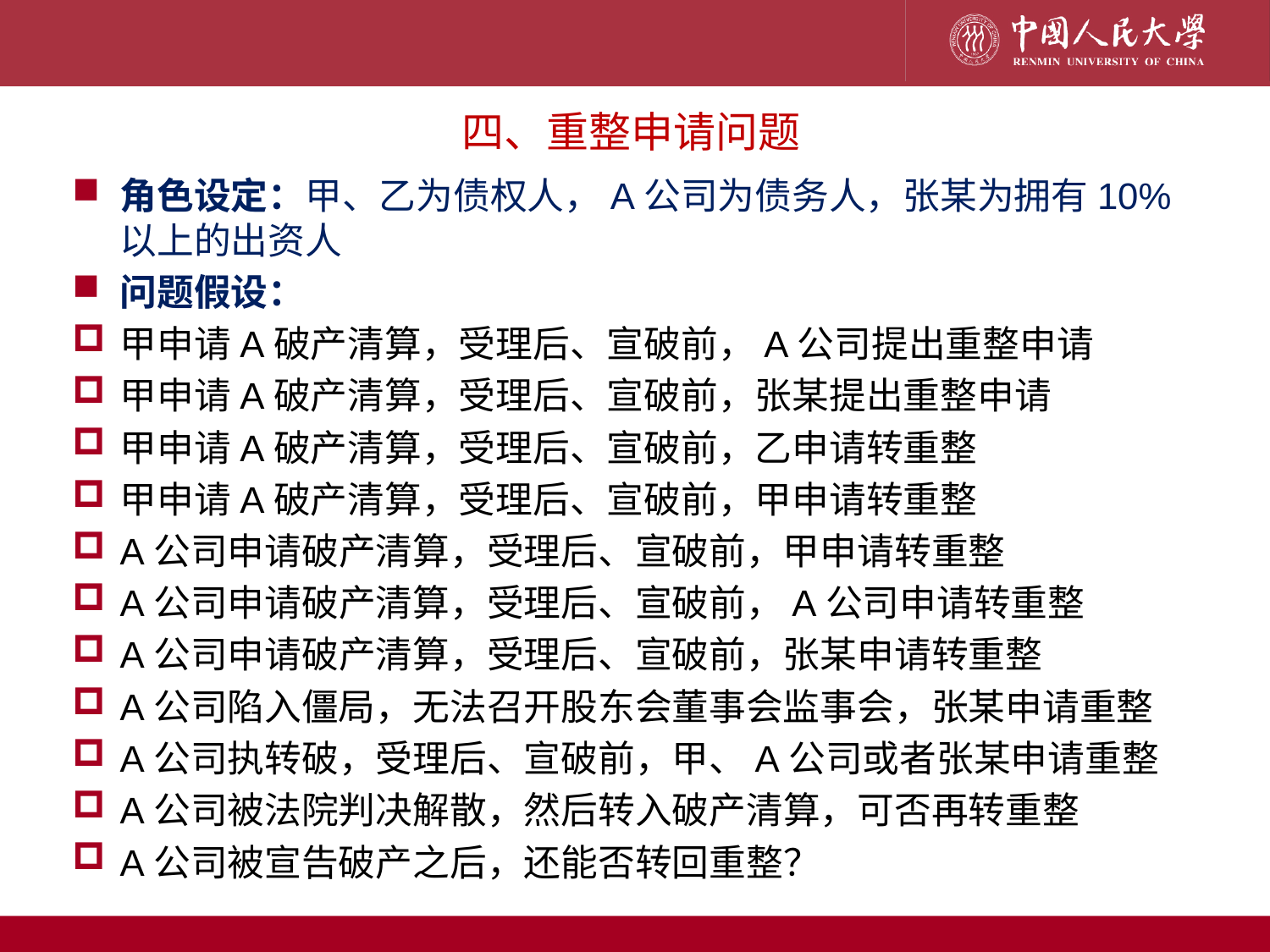

# 四、重整申请问题
角色设定：甲、乙为债权人，A公司为债务人，张某为拥有10%以上的出资人
问题假设：
甲申请A破产清算，受理后、宣破前，A公司提出重整申请
甲申请A破产清算，受理后、宣破前，张某提出重整申请
甲申请A破产清算，受理后、宣破前，乙申请转重整
甲申请A破产清算，受理后、宣破前，甲申请转重整
A公司申请破产清算，受理后、宣破前，甲申请转重整
A公司申请破产清算，受理后、宣破前，A公司申请转重整
A公司申请破产清算，受理后、宣破前，张某申请转重整
A公司陷入僵局，无法召开股东会董事会监事会，张某申请重整
A公司执转破，受理后、宣破前，甲、A公司或者张某申请重整
A公司被法院判决解散，然后转入破产清算，可否再转重整
A公司被宣告破产之后，还能否转回重整？